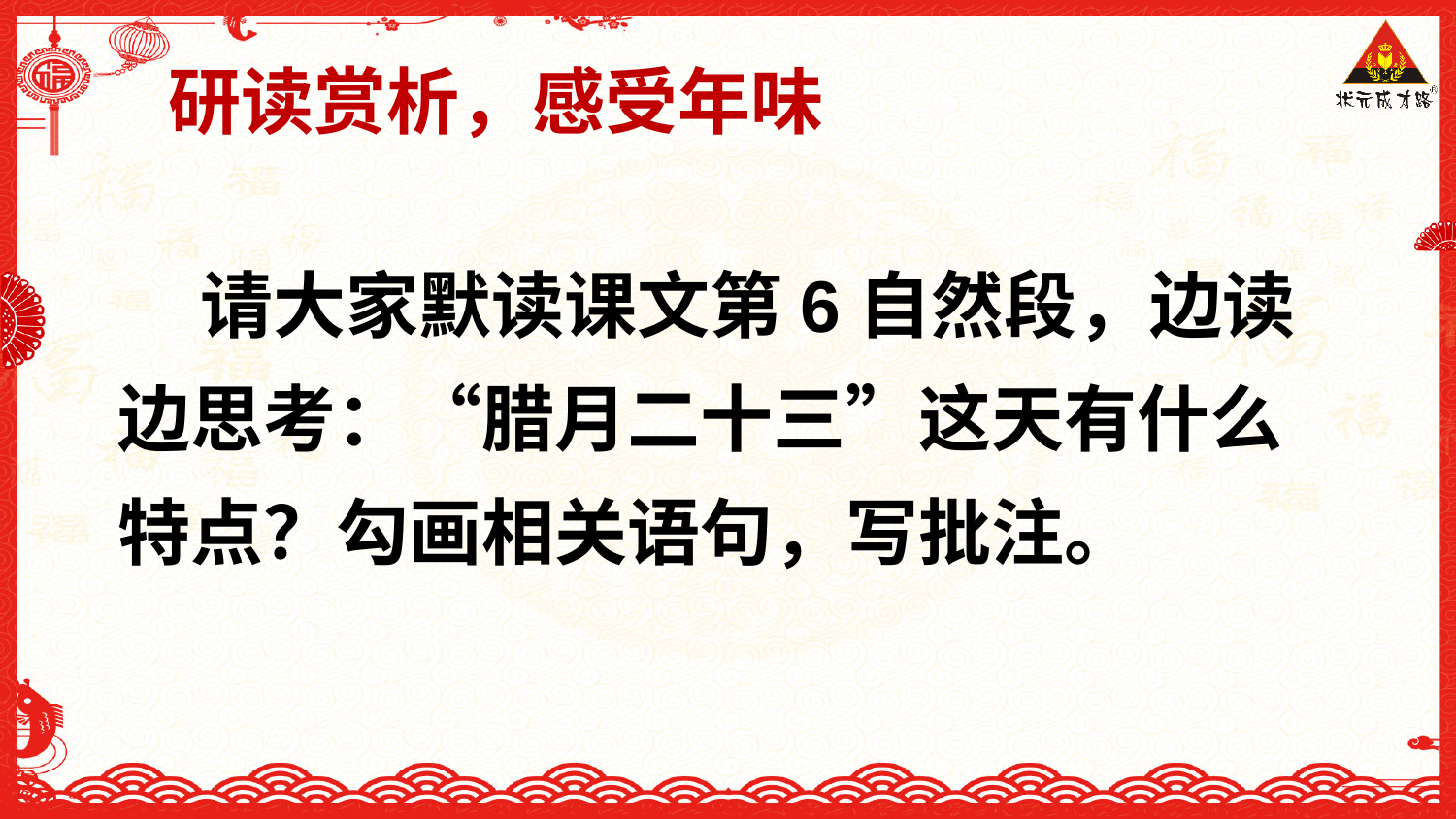

研读赏析，感受年味
    请大家默读课文第6自然段，边读边思考：“腊月二十三”这天有什么特点？勾画相关语句，写批注。